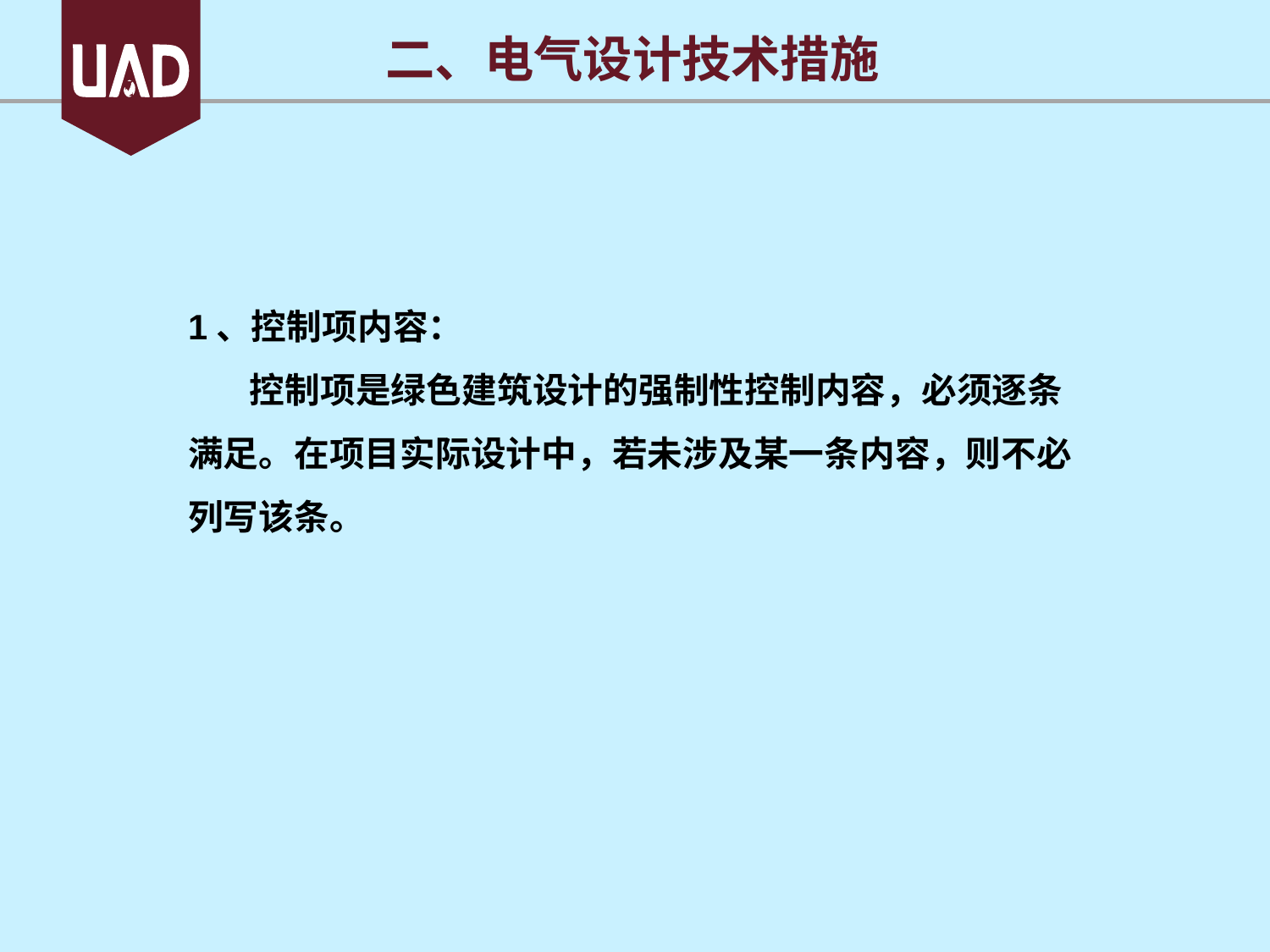

二、电气设计技术措施
1、控制项内容：
控制项是绿色建筑设计的强制性控制内容，必须逐条满足。在项目实际设计中，若未涉及某一条内容，则不必列写该条。